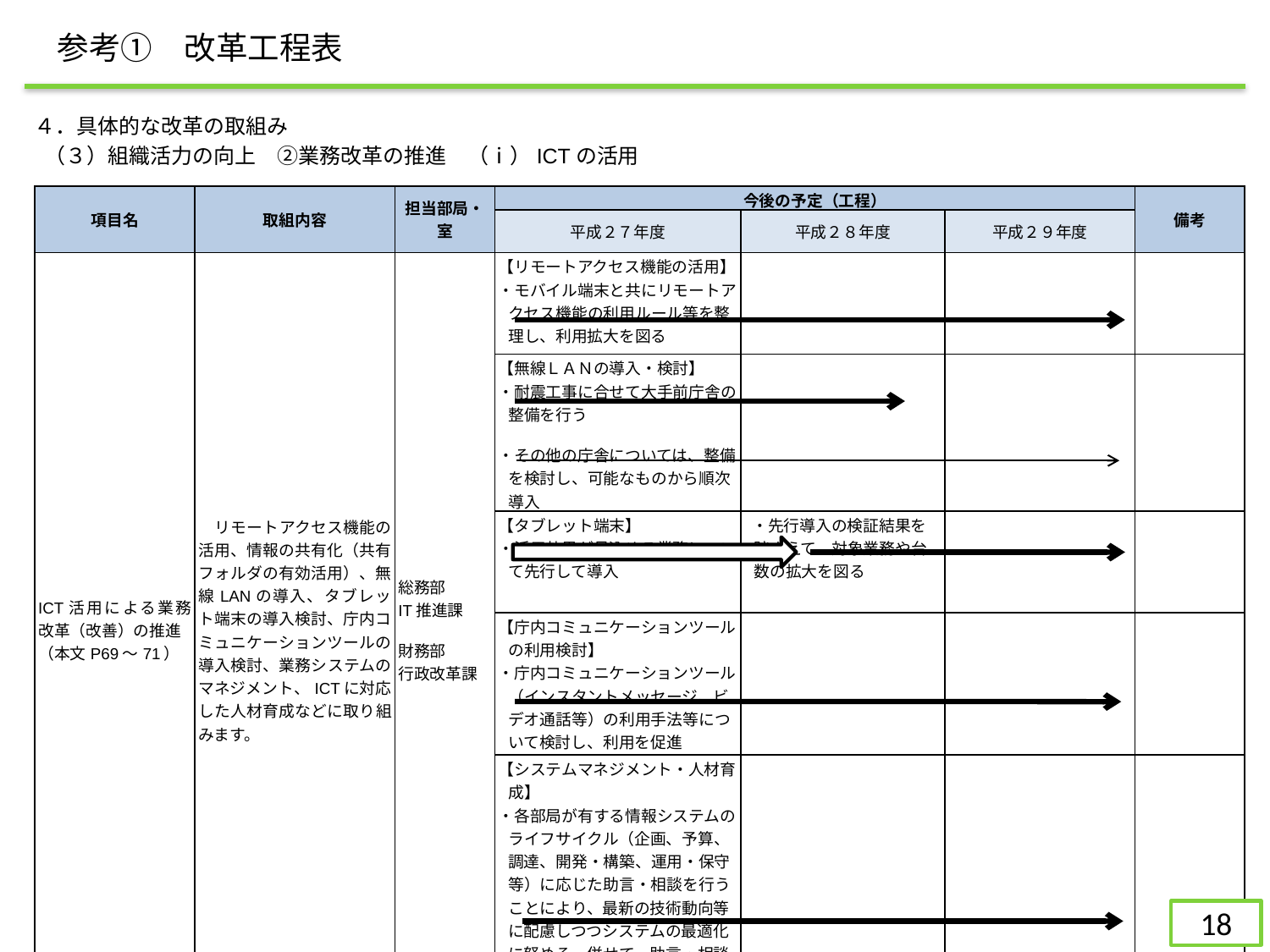

参考①　改革工程表
４．具体的な改革の取組み
（３）組織活力の向上　②業務改革の推進　（ⅰ）ICTの活用
| 項目名 | 取組内容 | 担当部局・室 | 今後の予定（工程） |  |  | 備考 |
| --- | --- | --- | --- | --- | --- | --- |
|  |  |  | 平成２７年度 | 平成２８年度 | 平成２９年度 |  |
| ICT活用による業務改革（改善）の推進 （本文P69～71） | リモートアクセス機能の活用、情報の共有化（共有フォルダの有効活用）、無線LANの導入、タブレット端末の導入検討、庁内コミュニケーションツールの導入検討、業務システムのマネジメント、ICTに対応した人材育成などに取り組みます。 | 総務部 IT推進課   財務部 行政改革課 | 【リモートアクセス機能の活用】 ・モバイル端末と共にリモートアクセス機能の利用ルール等を整理し、利用拡大を図る |  |  |  |
|  |  |  | 【無線ＬＡＮの導入・検討】 ・耐震工事に合せて大手前庁舎の整備を行う ・その他の庁舎については、整備を検討し、可能なものから順次導入 |  |  |  |
|  |  |  | 【タブレット端末】 ・活用効果が見込める業務について先行して導入 | ・先行導入の検証結果を踏まえて、対象業務や台数の拡大を図る |  |  |
|  |  |  | 【庁内コミュニケーションツールの利用検討】 ・庁内コミュニケーションツール（インスタントメッセージ、ビデオ通話等）の利用手法等について検討し、利用を促進 |  |  |  |
|  |  |  | 【システムマネジメント・人材育成】 ・各部局が有する情報システムのライフサイクル（企画、予算、調達、開発・構築、運用・保守等）に応じた助言・相談を行うことにより、最新の技術動向等に配慮しつつシステムの最適化に努める。併せて、助言・相談を通じて各部局のシステム担当職員にノウハウを伝えるなど、OJT、研修による人材育成を図る |  |  |  |

18